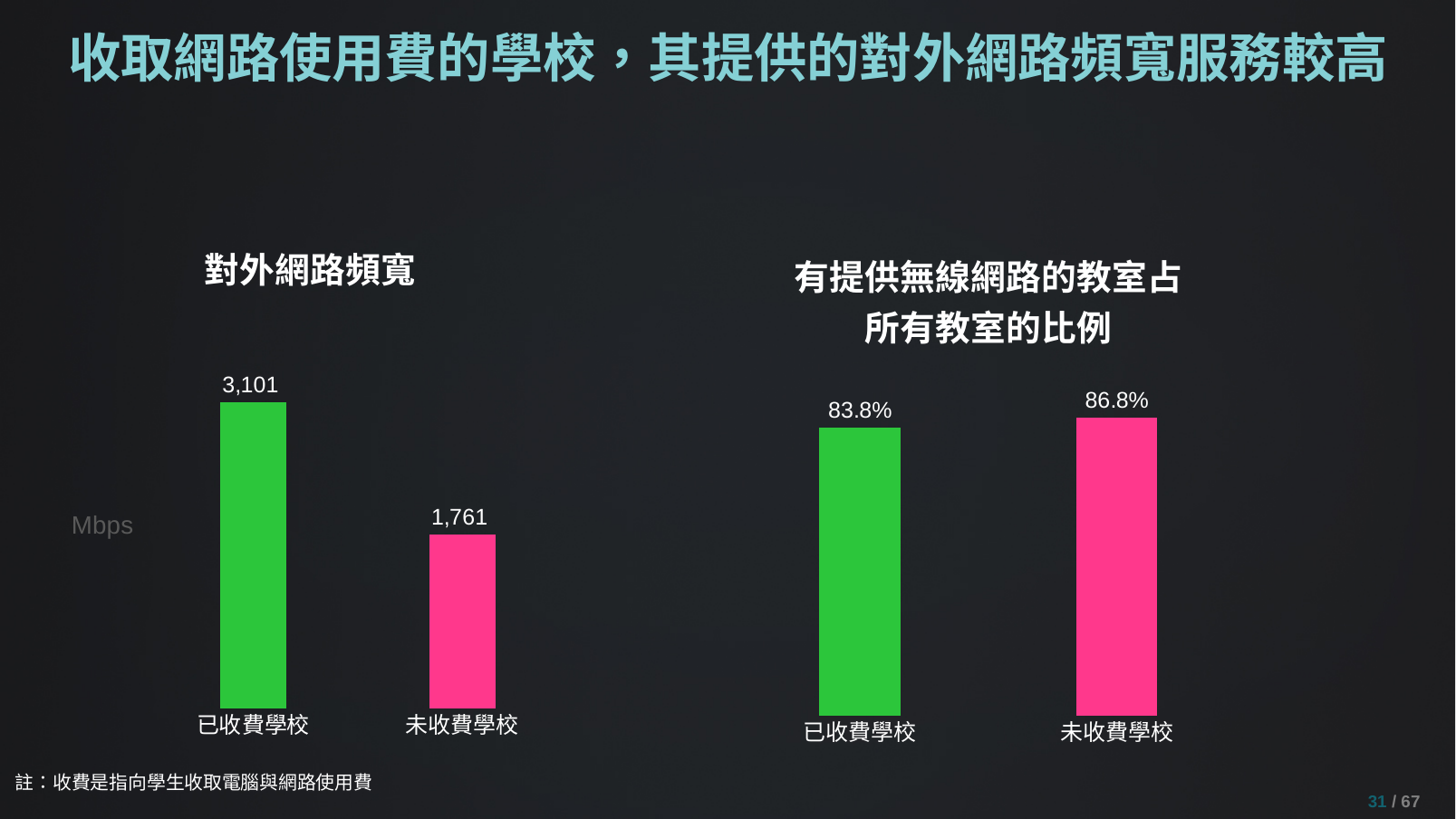

# 收取網路使用費的學校，其提供的對外網路頻寬服務較高

### Chart: 對外網路頻寬

| Category | 頻寬 |
|---|---|
| 已收費學校 | 3100.9 |
| 未收費學校 | 1761.1 |

### Chart: 有提供無線網路的教室占所有教室的比例

| Category | 數列 1 |
|---|---|
| 已收費學校 | 0.838130841121495 |
| 未收費學校 | 0.868055555555556 |
註：收費是指向學生收取電腦與網路使用費